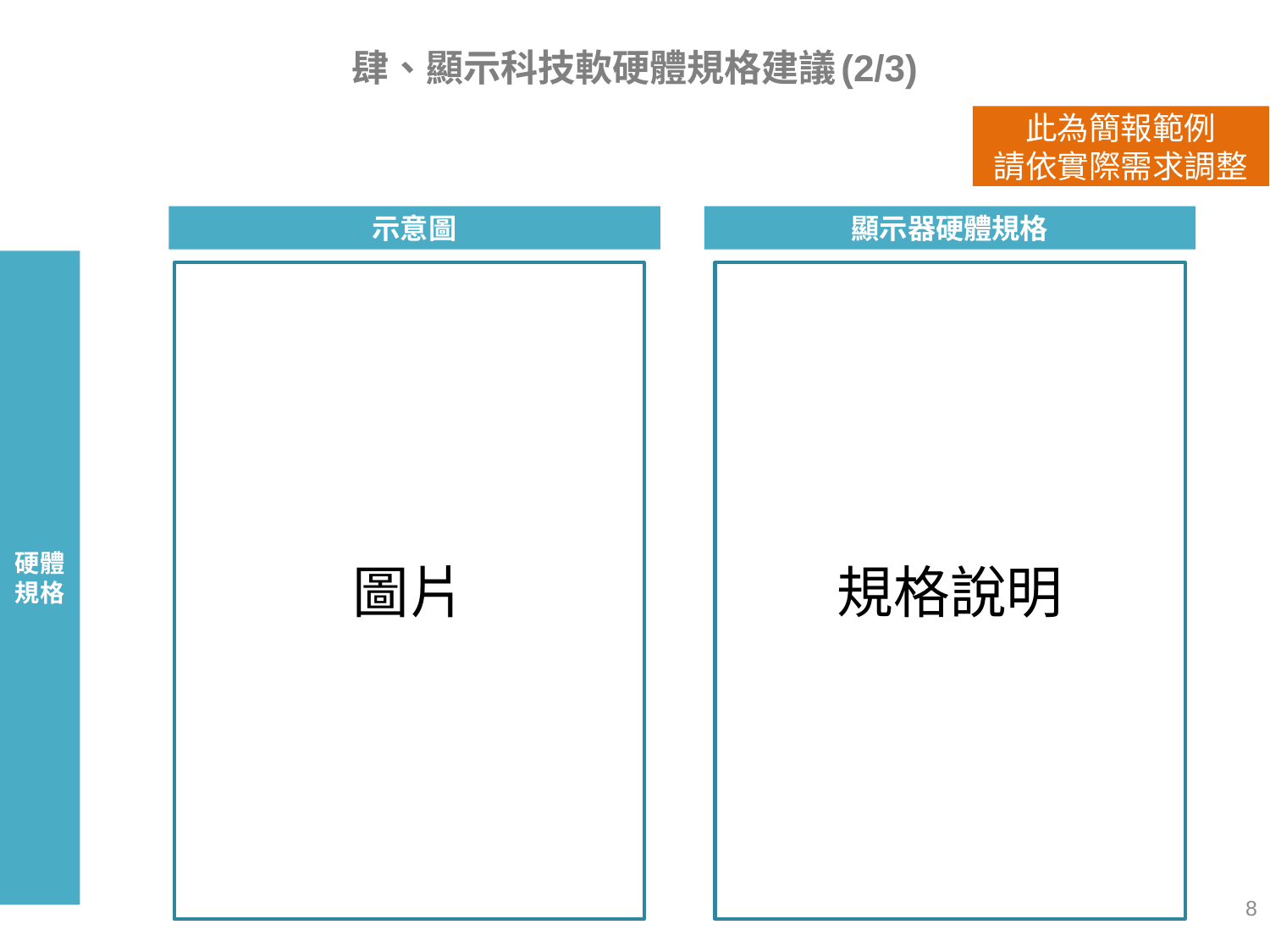

# 肆、顯示科技軟硬體規格建議(2/3)
此為簡報範例
請依實際需求調整
示意圖
顯示器硬體規格
硬體規格
圖片
規格說明
8